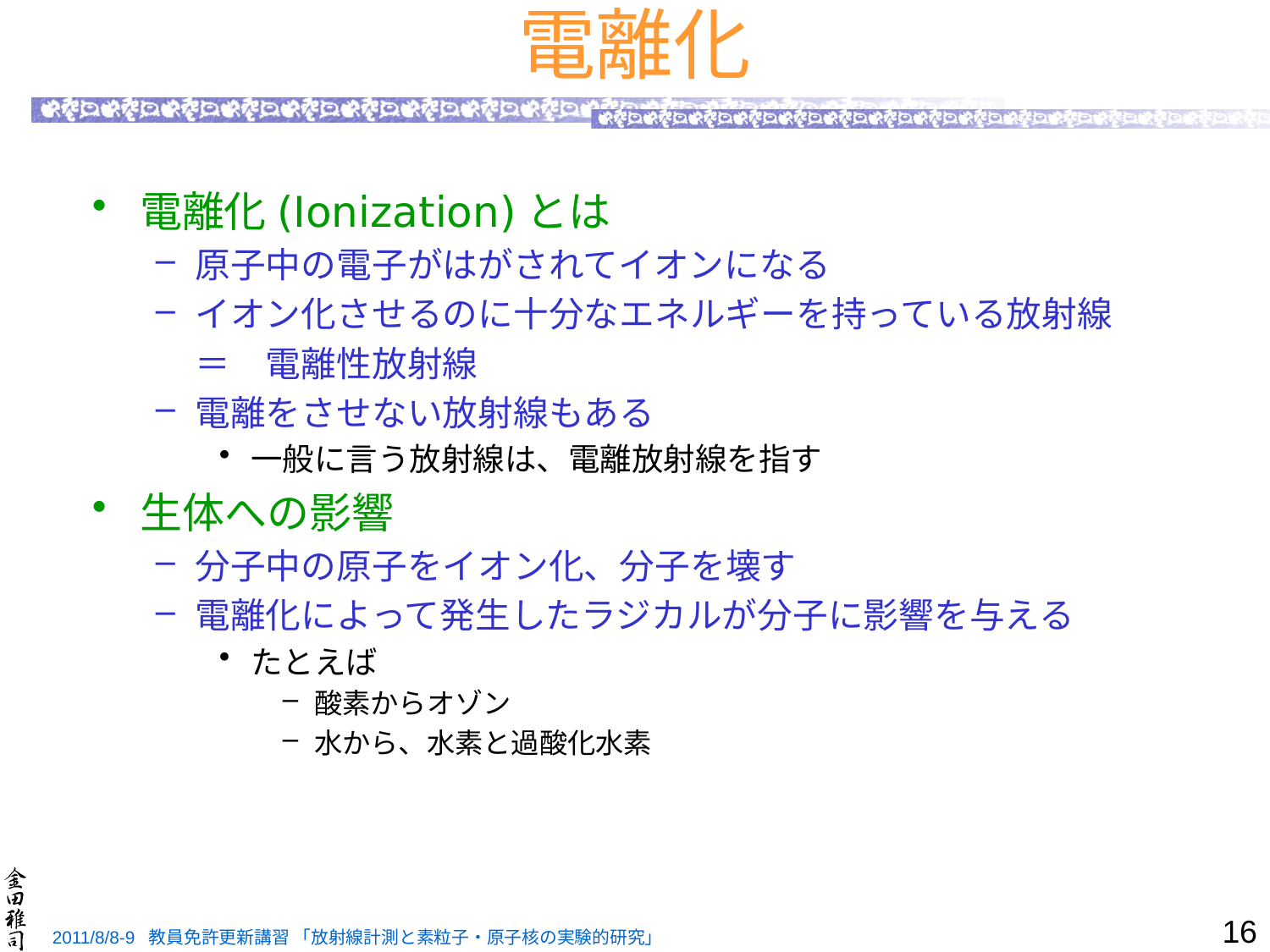

# 電離化
電離化(Ionization)とは
原子中の電子がはがされてイオンになる
イオン化させるのに十分なエネルギーを持っている放射線
	＝　電離性放射線
電離をさせない放射線もある
一般に言う放射線は、電離放射線を指す
生体への影響
分子中の原子をイオン化、分子を壊す
電離化によって発生したラジカルが分子に影響を与える
たとえば
酸素からオゾン
水から、水素と過酸化水素

16
2011/8/8-9  教員免許更新講習 「放射線計測と素粒子・原子核の実験的研究」